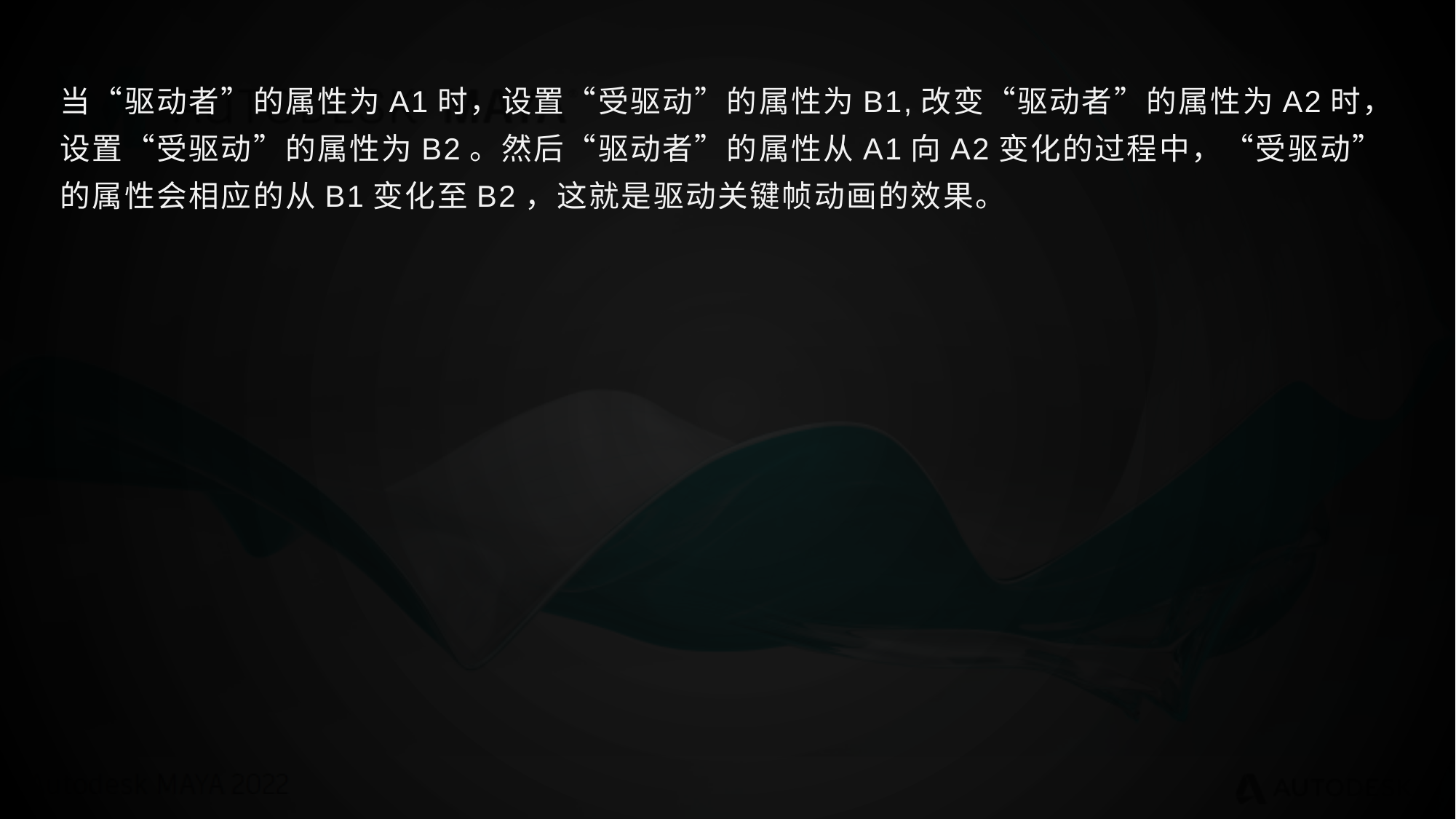

当“驱动者”的属性为A1时，设置“受驱动”的属性为B1,改变“驱动者”的属性为A2时，设置“受驱动”的属性为B2。然后“驱动者”的属性从A1向A2变化的过程中，“受驱动”的属性会相应的从B1变化至B2，这就是驱动关键帧动画的效果。